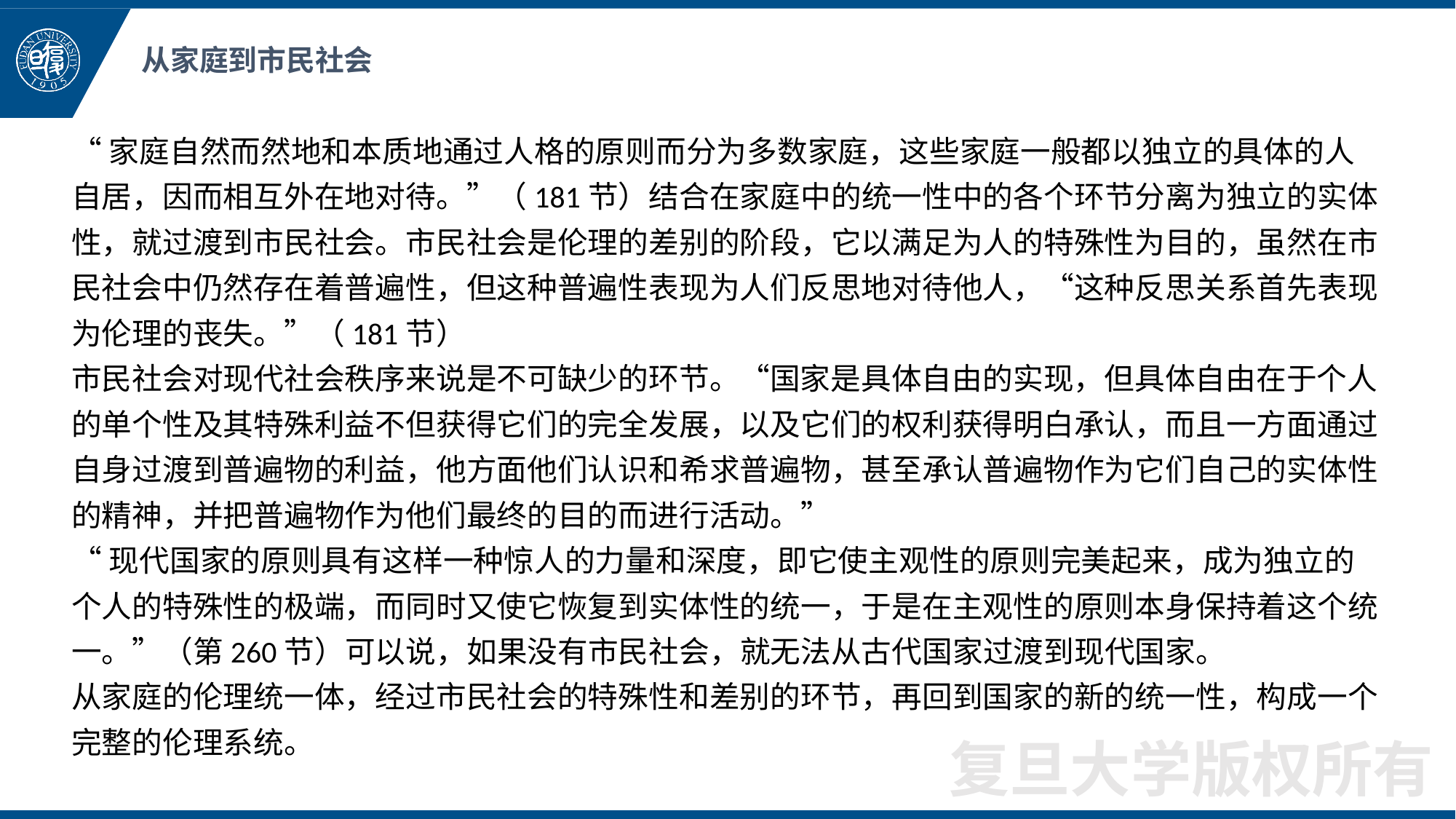

# 从家庭到市民社会
“家庭自然而然地和本质地通过人格的原则而分为多数家庭，这些家庭一般都以独立的具体的人自居，因而相互外在地对待。”（181节）结合在家庭中的统一性中的各个环节分离为独立的实体性，就过渡到市民社会。市民社会是伦理的差别的阶段，它以满足为人的特殊性为目的，虽然在市民社会中仍然存在着普遍性，但这种普遍性表现为人们反思地对待他人，“这种反思关系首先表现为伦理的丧失。”（181节）
市民社会对现代社会秩序来说是不可缺少的环节。“国家是具体自由的实现，但具体自由在于个人的单个性及其特殊利益不但获得它们的完全发展，以及它们的权利获得明白承认，而且一方面通过自身过渡到普遍物的利益，他方面他们认识和希求普遍物，甚至承认普遍物作为它们自己的实体性的精神，并把普遍物作为他们最终的目的而进行活动。”
“现代国家的原则具有这样一种惊人的力量和深度，即它使主观性的原则完美起来，成为独立的个人的特殊性的极端，而同时又使它恢复到实体性的统一，于是在主观性的原则本身保持着这个统一。”（第260节）可以说，如果没有市民社会，就无法从古代国家过渡到现代国家。
从家庭的伦理统一体，经过市民社会的特殊性和差别的环节，再回到国家的新的统一性，构成一个完整的伦理系统。